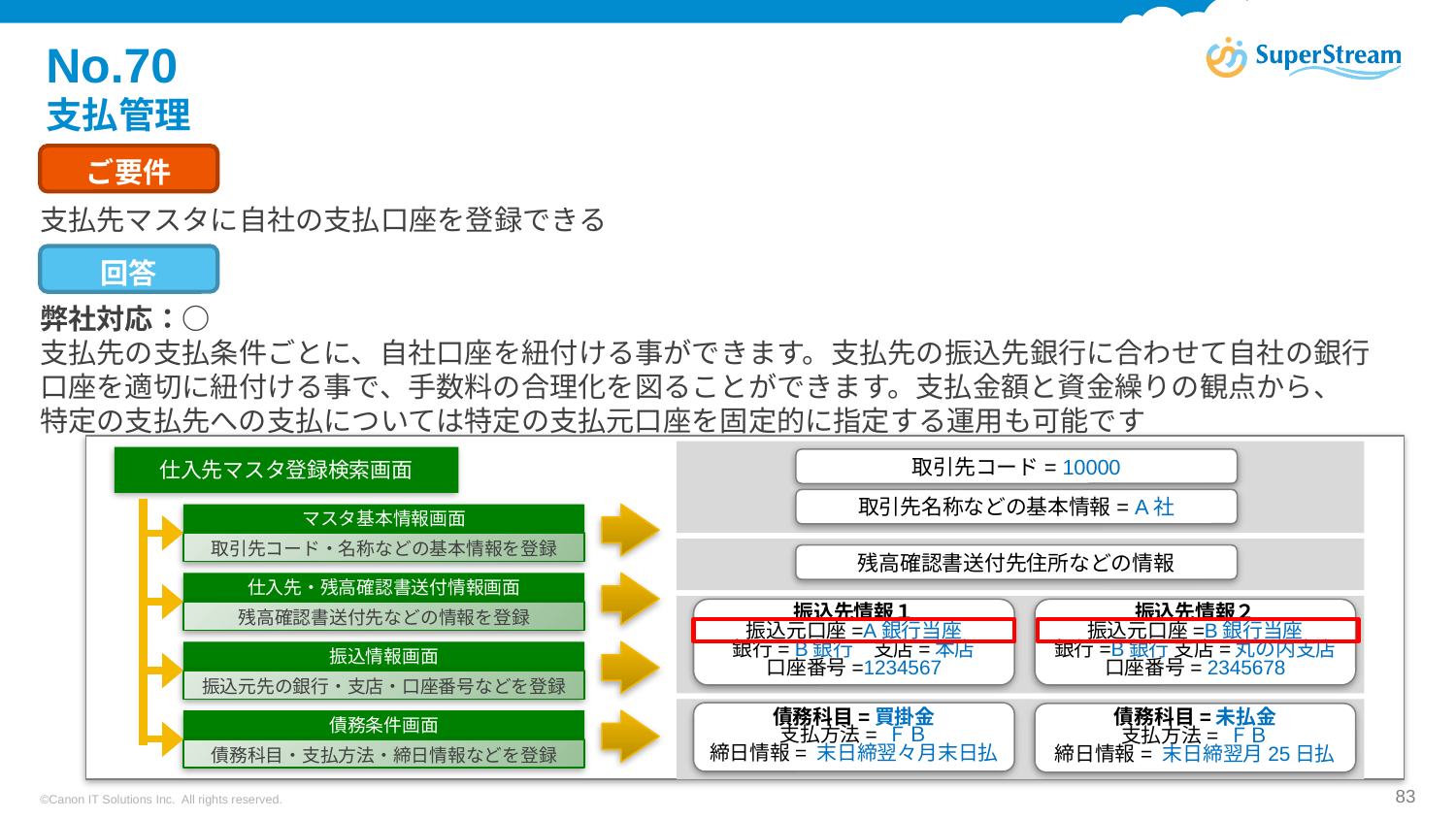

# No.70 支払管理
ご要件
支払先マスタに自社の支払口座を登録できる
回答
弊社対応：○
支払先の支払条件ごとに、自社口座を紐付ける事ができます。支払先の振込先銀行に合わせて自社の銀行
口座を適切に紐付ける事で、手数料の合理化を図ることができます。支払金額と資金繰りの観点から、
特定の支払先への支払については特定の支払元口座を固定的に指定する運用も可能です

取引先コード= 10000
取引先名称などの基本情報= A社
仕入先マスタ登録検索画面
マスタ基本情報画面
取引先コード・名称などの基本情報を登録

残高確認書送付先住所などの情報
仕入先・残高確認書送付情報画面
残高確認書送付先などの情報を登録

振込先情報１
振込元口座=A銀行当座
銀行= B銀行　支店=本店
口座番号=1234567
振込先情報２
振込元口座=B銀行当座
銀行=B銀行 支店=丸の内支店
口座番号= 2345678

振込情報画面
振込元先の銀行・支店・口座番号などを登録

債務科目=買掛金
支払方法= ＦＢ
締日情報= 末日締翌々月末日払
債務科目=未払金
支払方法= ＦＢ
締日情報= 末日締翌月25日払
債務条件画面
債務科目・支払方法・締日情報などを登録

©Canon IT Solutions Inc.  All rights reserved.
83